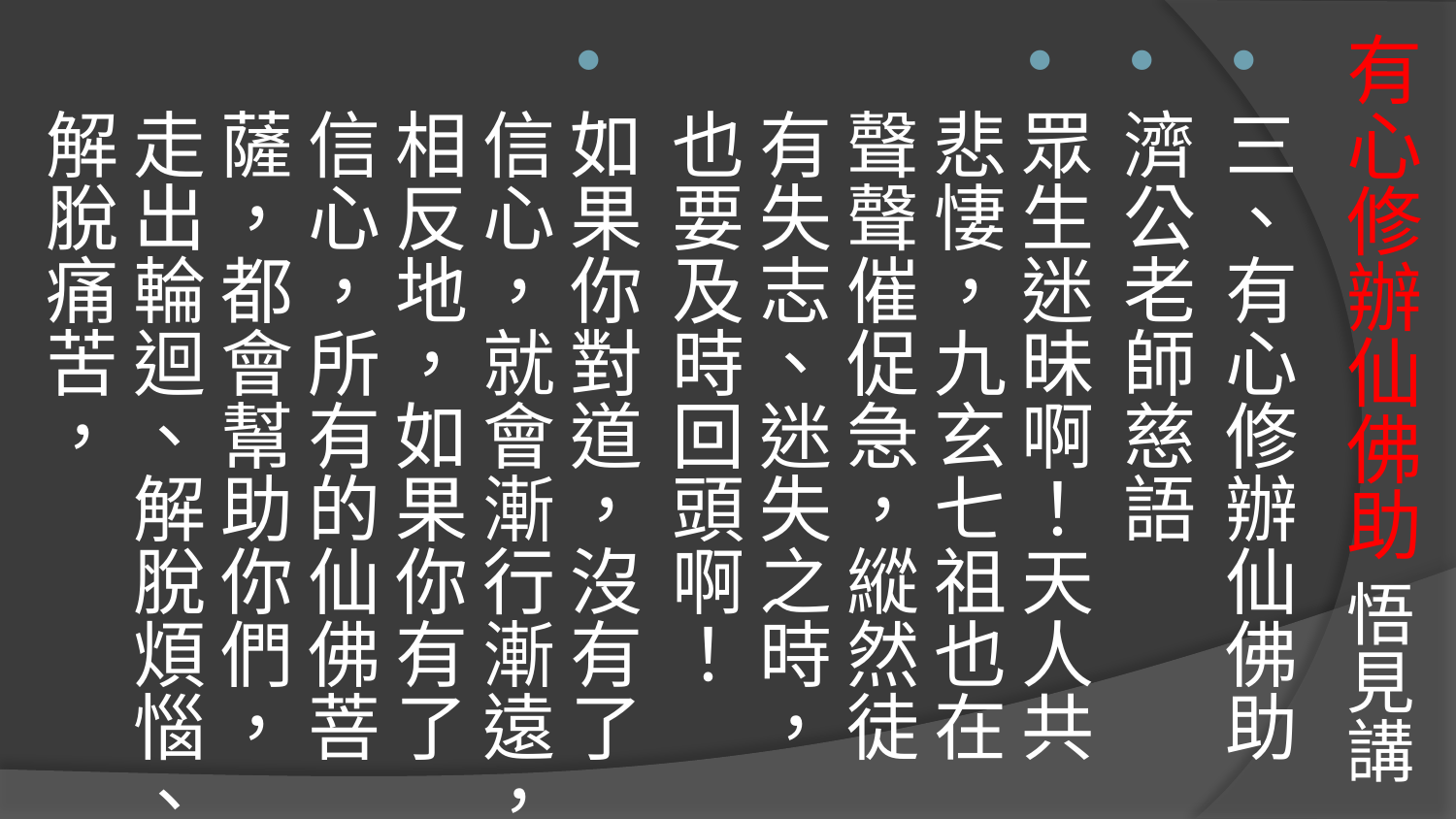

# 有心修辦仙佛助 悟見講
三、有心修辦仙佛助
濟公老師慈語
眾生迷昧啊！天人共悲悽，九玄七祖也在聲聲催促急，縱然徒有失志、迷失之時，也要及時回頭啊！
如果你對道，沒有了信心，就會漸行漸遠，相反地，如果你有了信心，所有的仙佛菩薩，都會幫助你們，走出輪迴、解脫煩惱、解脫痛苦，